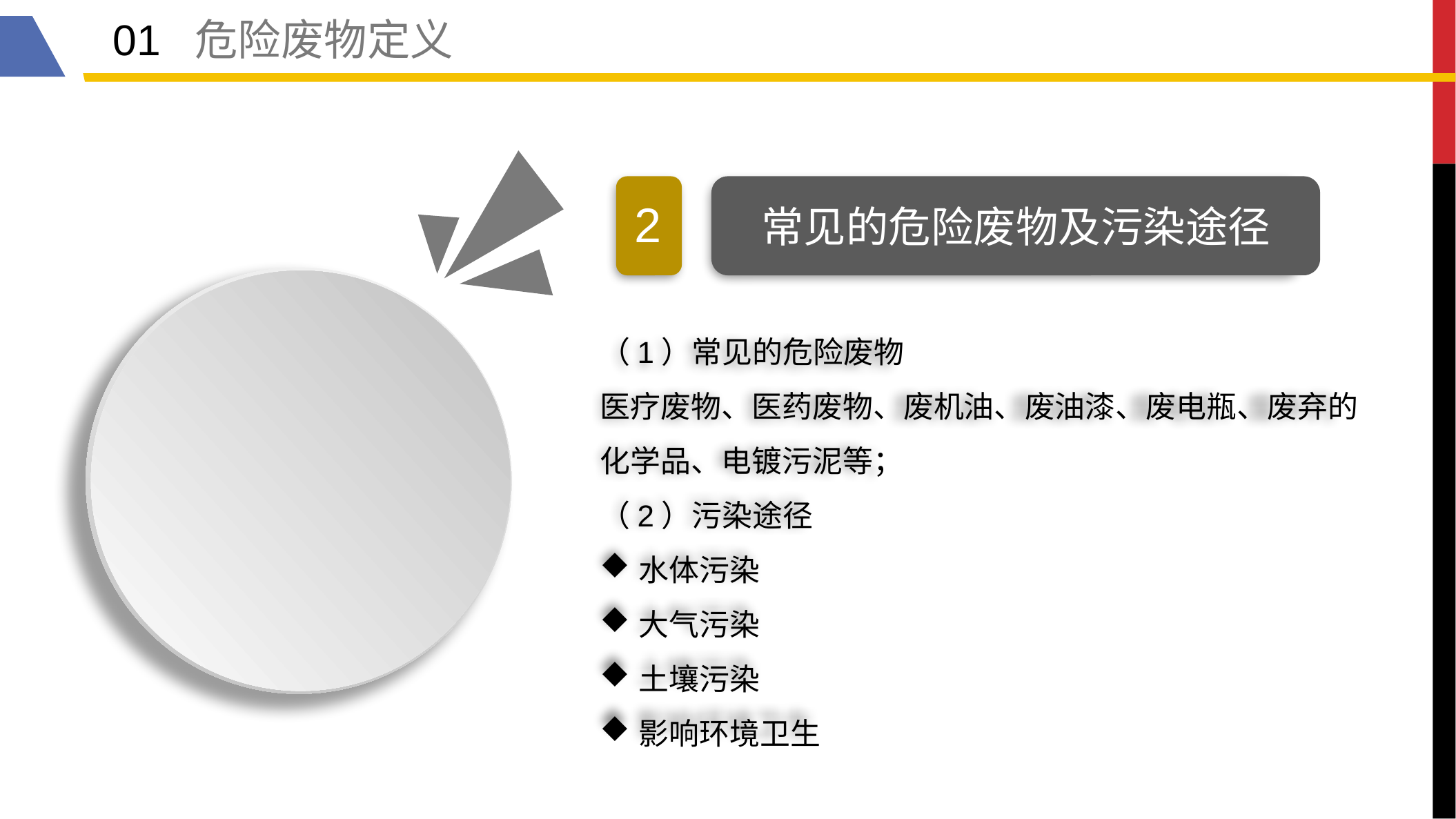

01  危险废物定义

2
常见的危险废物及污染途径

（1）常见的危险废物
医疗废物、医药废物、废机油、废油漆、废电瓶、废弃的化学品、电镀污泥等；
（2）污染途径
水体污染
大气污染
土壤污染
影响环境卫生